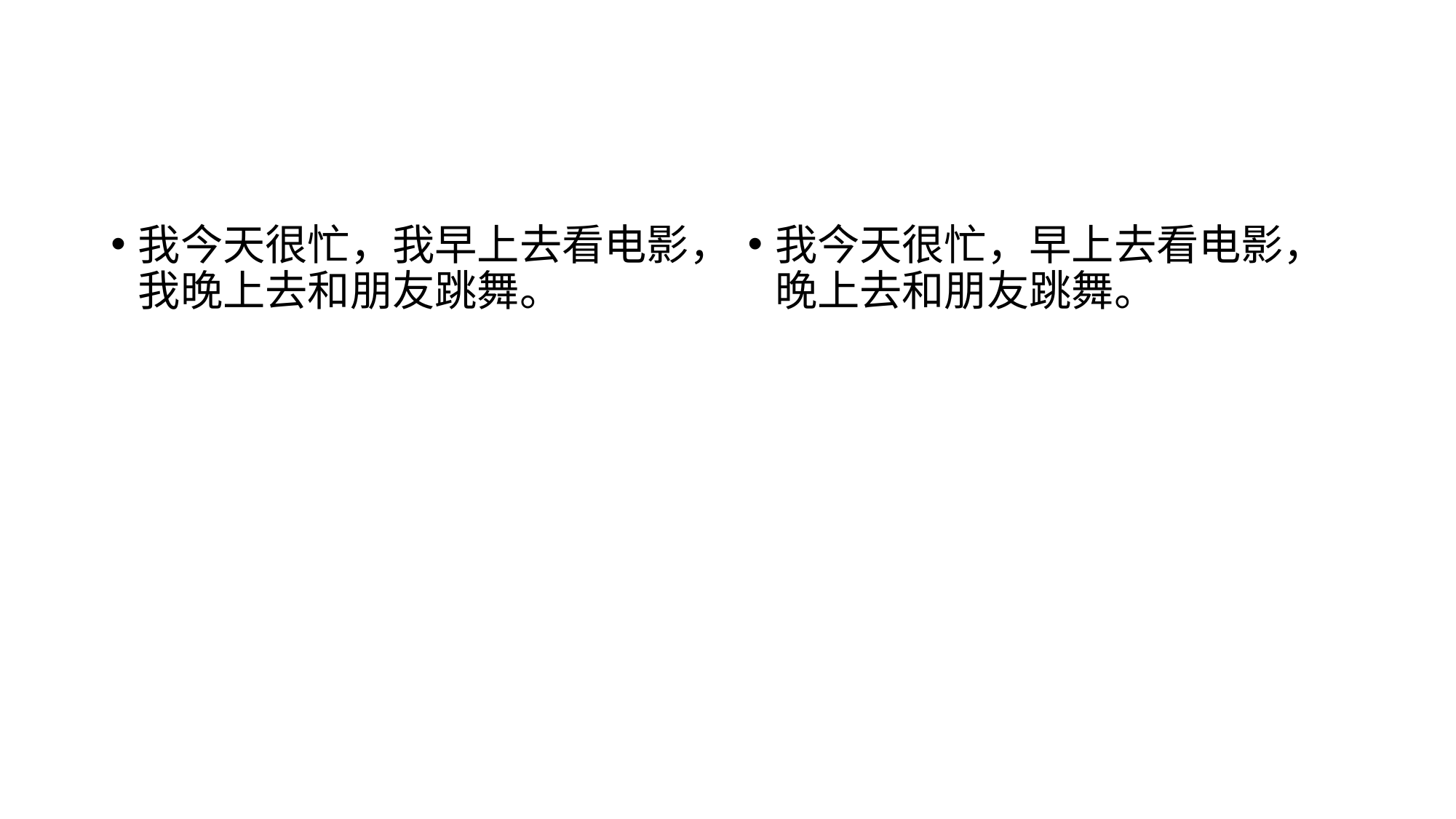

#
我今天很忙，我早上去看电影，我晚上去和朋友跳舞。
我今天很忙，早上去看电影，晚上去和朋友跳舞。